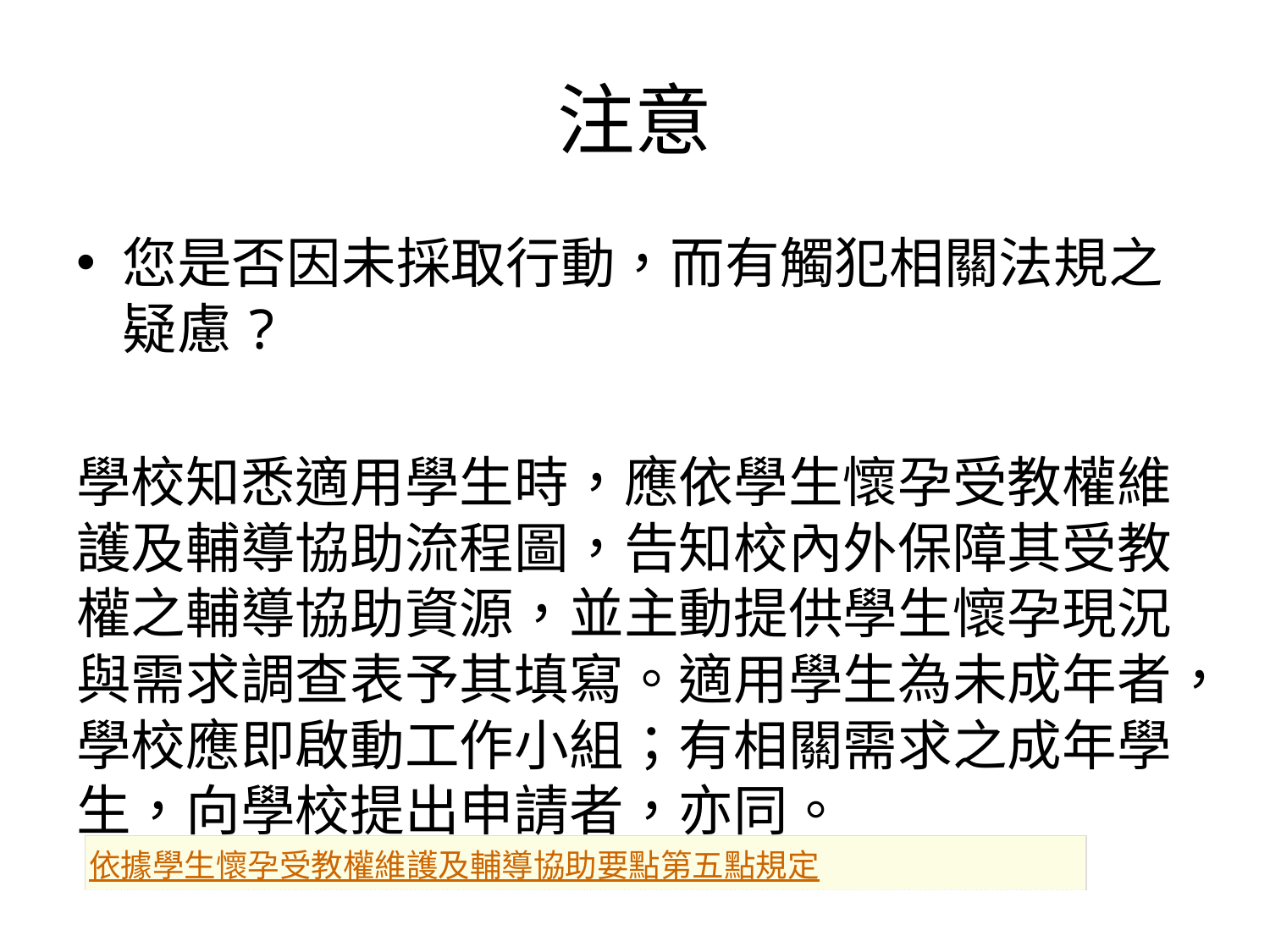

# 注意
您是否因未採取行動，而有觸犯相關法規之疑慮?

學校知悉適用學生時，應依學生懷孕受教權維護及輔導協助流程圖，告知校內外保障其受教權之輔導協助資源，並主動提供學生懷孕現況與需求調查表予其填寫。適用學生為未成年者，學校應即啟動工作小組；有相關需求之成年學生，向學校提出申請者，亦同。
| 依據學生懷孕受教權維護及輔導協助要點第五點規定 |
| --- |